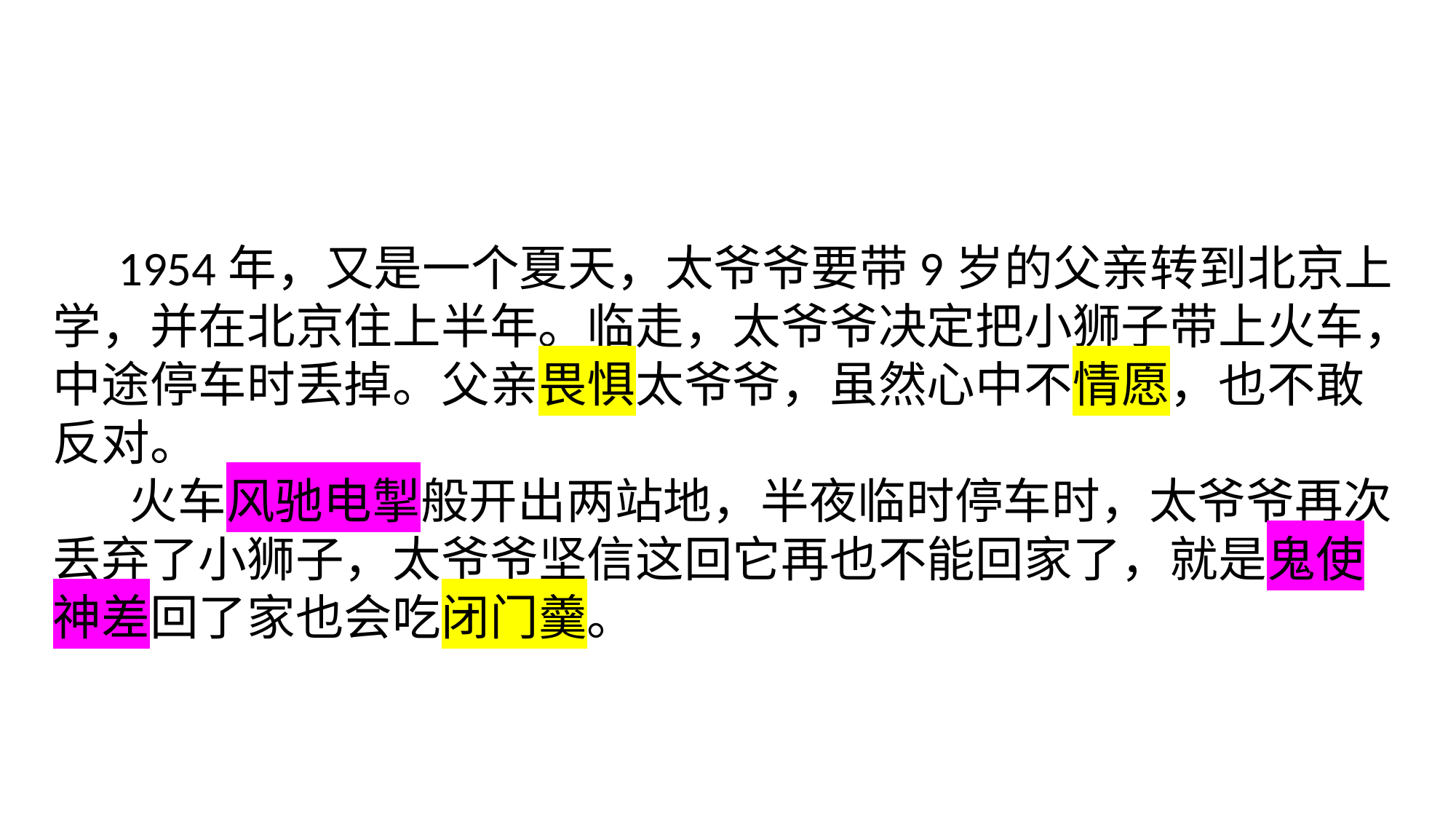

1954年，又是一个夏天，太爷爷要带9岁的父亲转到北京上学，并在北京住上半年。临走，太爷爷决定把小狮子带上火车，中途停车时丢掉。父亲畏惧太爷爷，虽然心中不情愿，也不敢反对。
       火车风驰电掣般开出两站地，半夜临时停车时，太爷爷再次丢弃了小狮子，太爷爷坚信这回它再也不能回家了，就是鬼使神差回了家也会吃闭门羹。